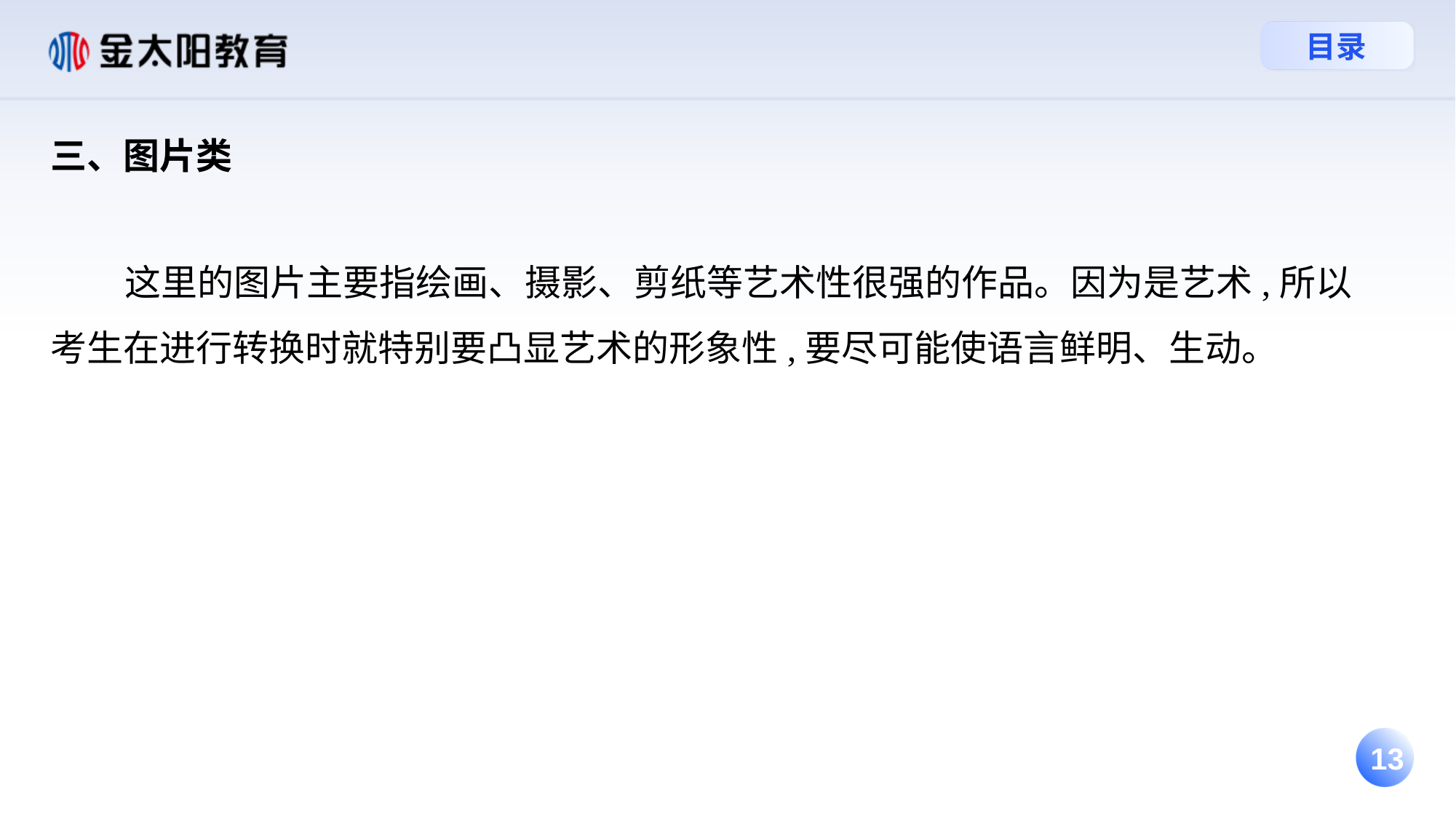

三、图片类

      这里的图片主要指绘画、摄影、剪纸等艺术性很强的作品。因为是艺术,所以考生在进行转换时就特别要凸显艺术的形象性,要尽可能使语言鲜明、生动。